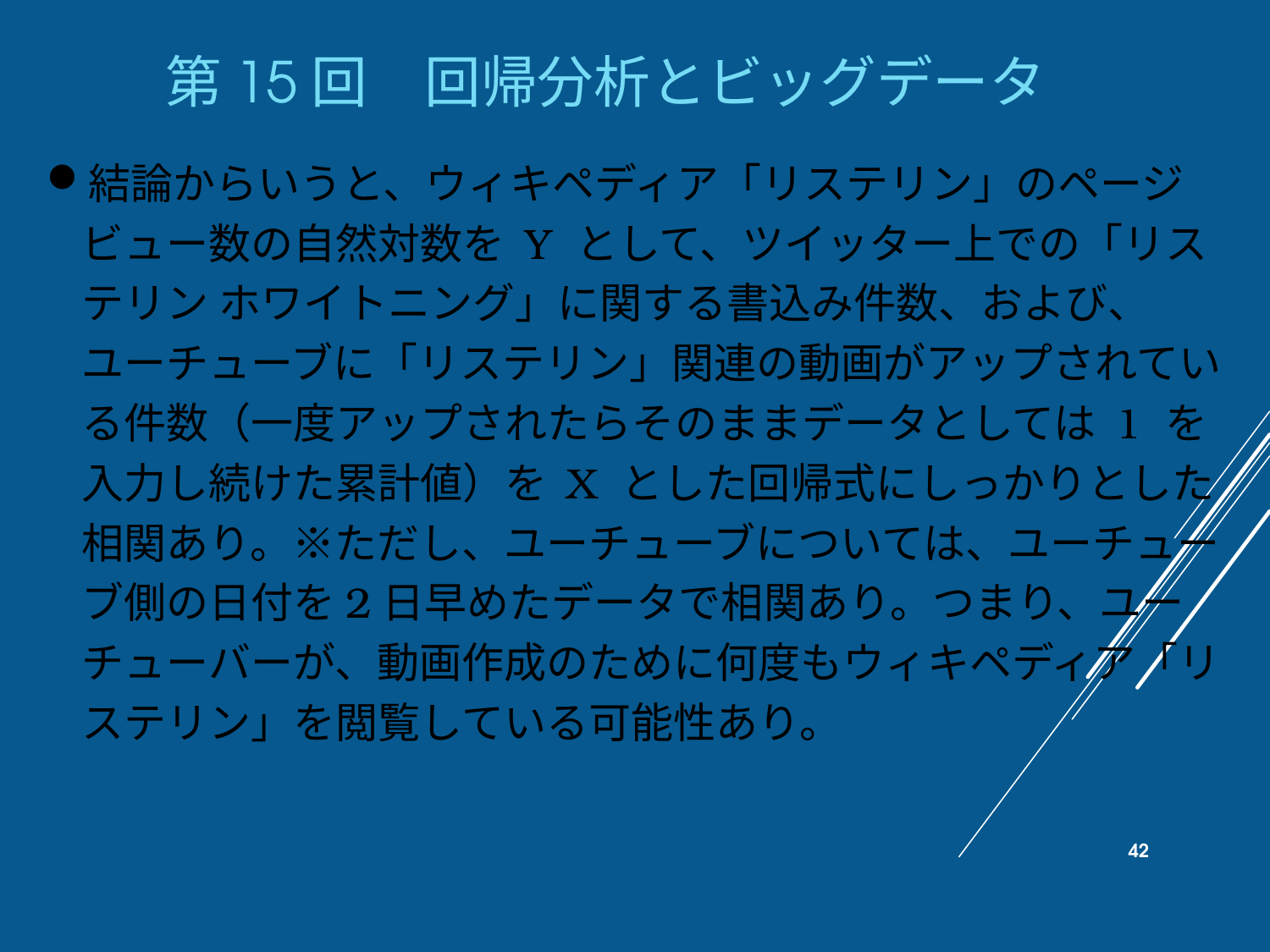

第15回　回帰分析とビッグデータ
結論からいうと、ウィキペディア「リステリン」のページビュー数の自然対数を Y として、ツイッター上での「リステリン ホワイトニング」に関する書込み件数、および、ユーチューブに「リステリン」関連の動画がアップされている件数（一度アップされたらそのままデータとしては 1 を入力し続けた累計値）を X とした回帰式にしっかりとした相関あり。※ただし、ユーチューブについては、ユーチューブ側の日付を2日早めたデータで相関あり。つまり、ユーチューバーが、動画作成のために何度もウィキペディア「リステリン」を閲覧している可能性あり。
42